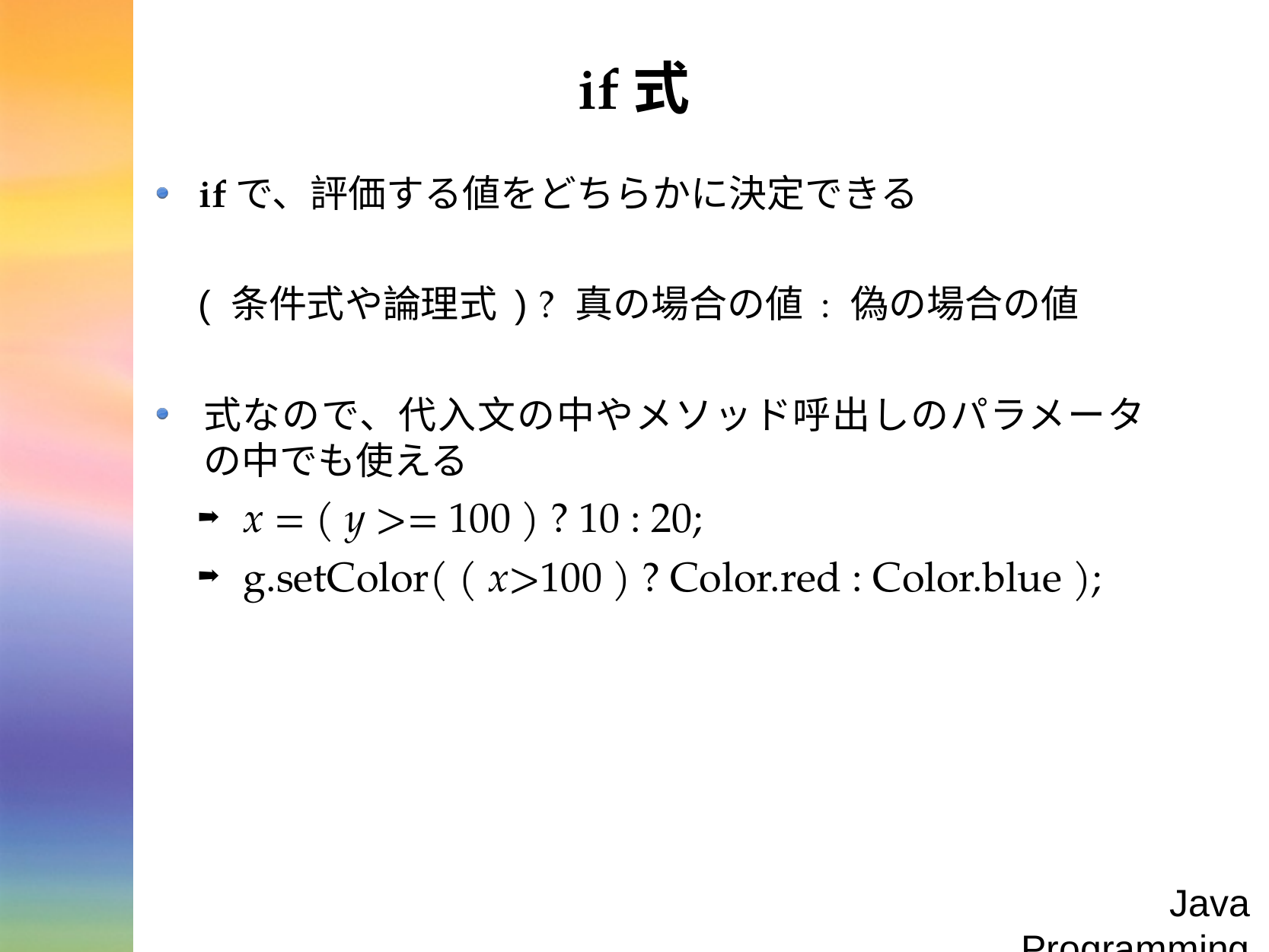

# if式
ifで、評価する値をどちらかに決定できる

( 条件式や論理式 ) ? 真の場合の値 : 偽の場合の値

式なので、代入文の中やメソッド呼出しのパラメータの中でも使える
x = ( y >= 100 ) ? 10 : 20;
g.setColor( ( x>100 ) ? Color.red : Color.blue );